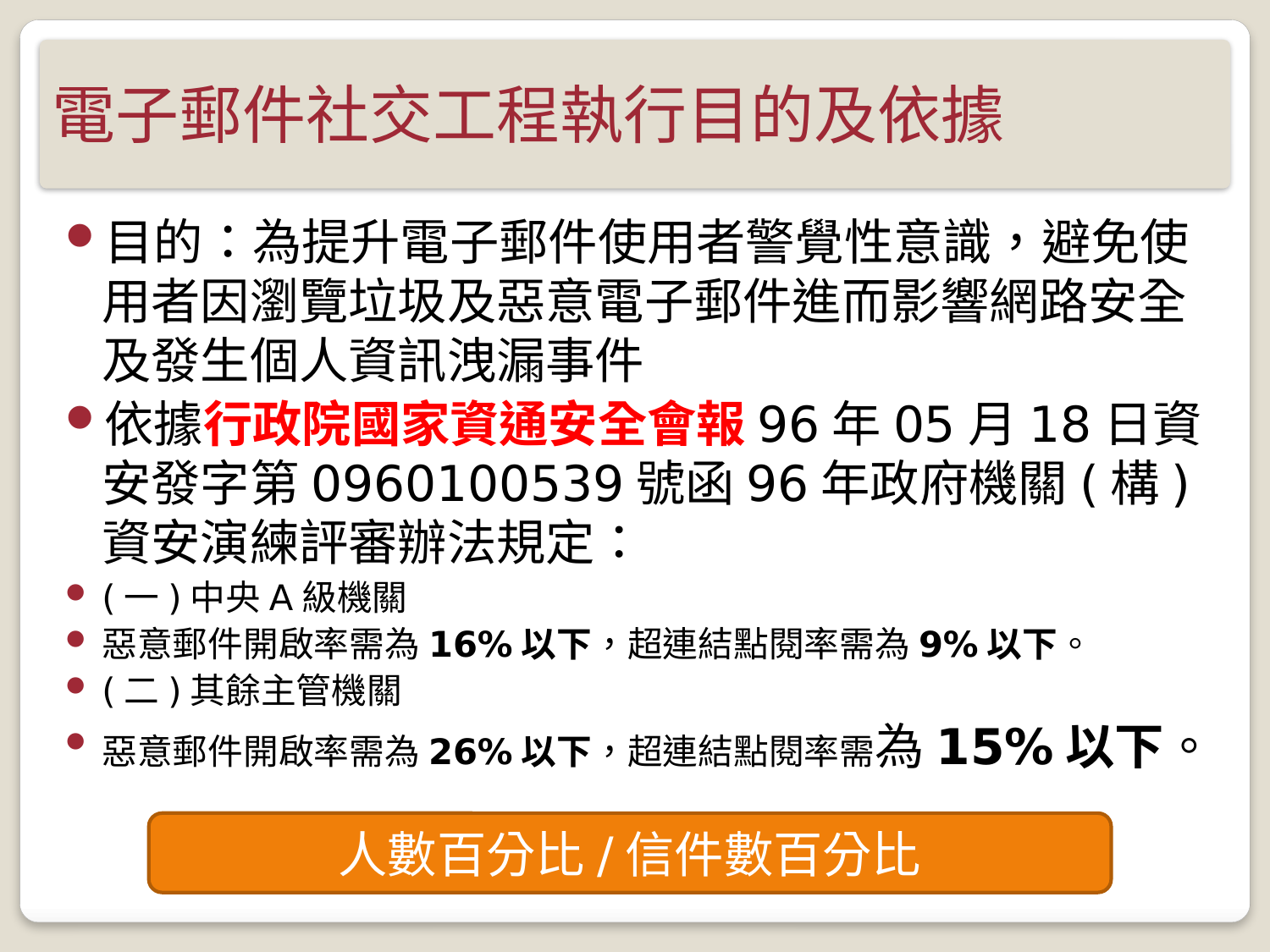

# 電子郵件社交工程執行目的及依據
目的：為提升電子郵件使用者警覺性意識，避免使用者因瀏覽垃圾及惡意電子郵件進而影響網路安全及發生個人資訊洩漏事件
依據行政院國家資通安全會報96年05月18日資安發字第0960100539號函96年政府機關(構)資安演練評審辦法規定：
(一)中央A級機關
惡意郵件開啟率需為16%以下，超連結點閱率需為9%以下。
(二)其餘主管機關
惡意郵件開啟率需為26%以下，超連結點閱率需為15%以下。
人數百分比/信件數百分比